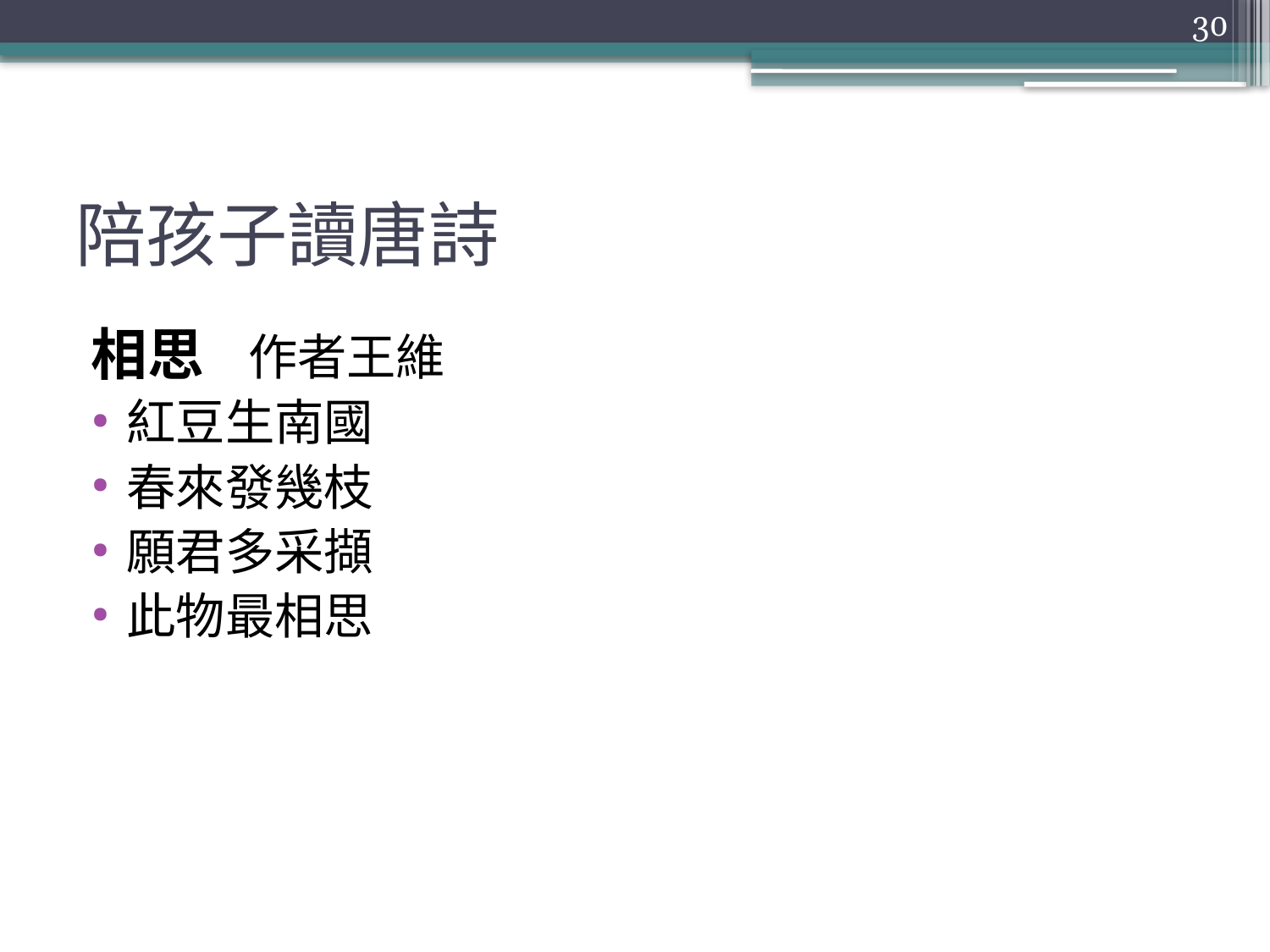

30

# 陪孩子讀唐詩
相思    作者王維
紅豆生南國
春來發幾枝
願君多采擷
此物最相思